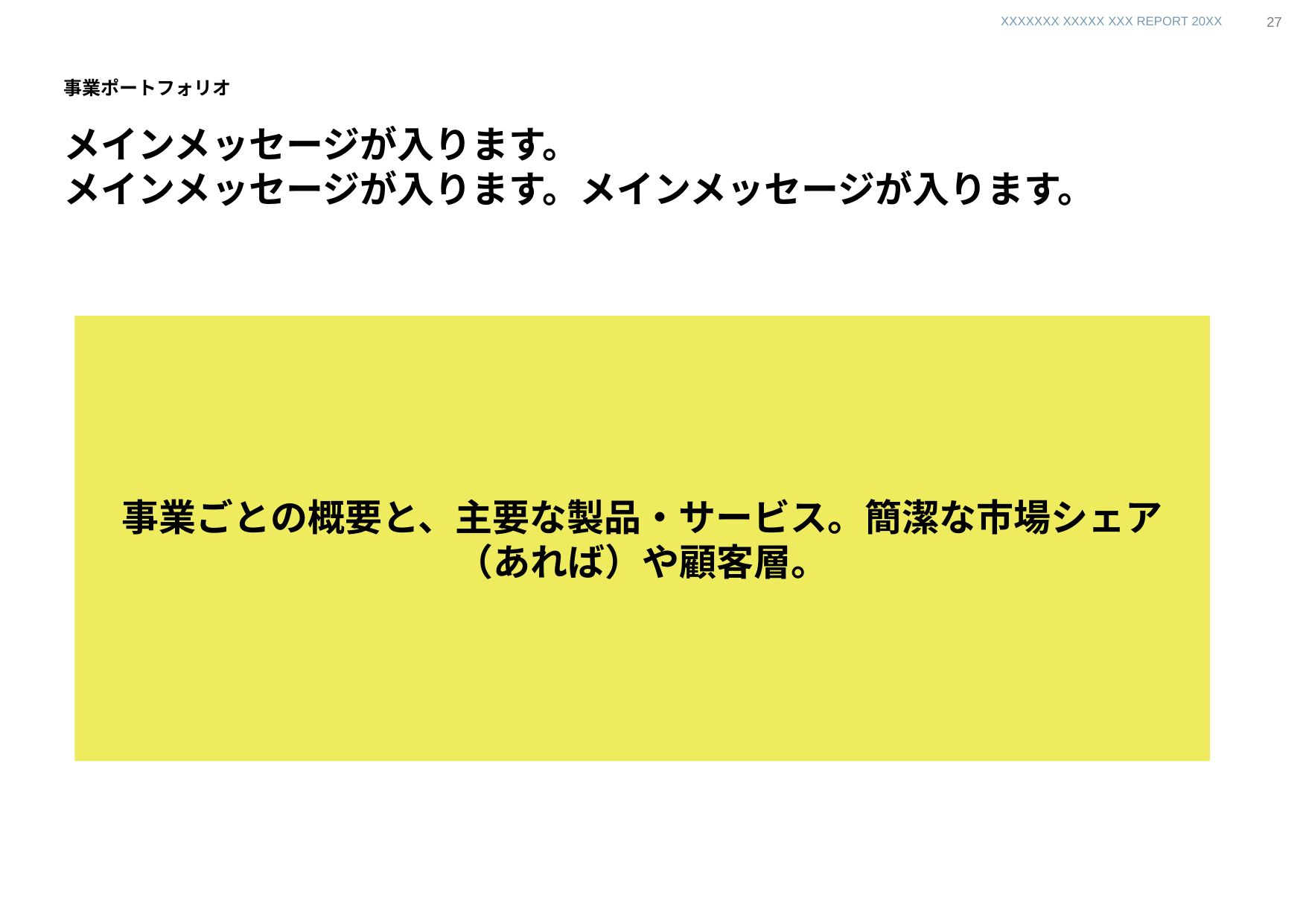

決算資料
中期経営計画
事業報告書
27
# 事業ポートフォリオ
メインメッセージが入ります。
メインメッセージが入ります。メインメッセージが入ります。

事業ごとの概要と、主要な製品・サービス。簡潔な市場シェア（あれば）や顧客層。